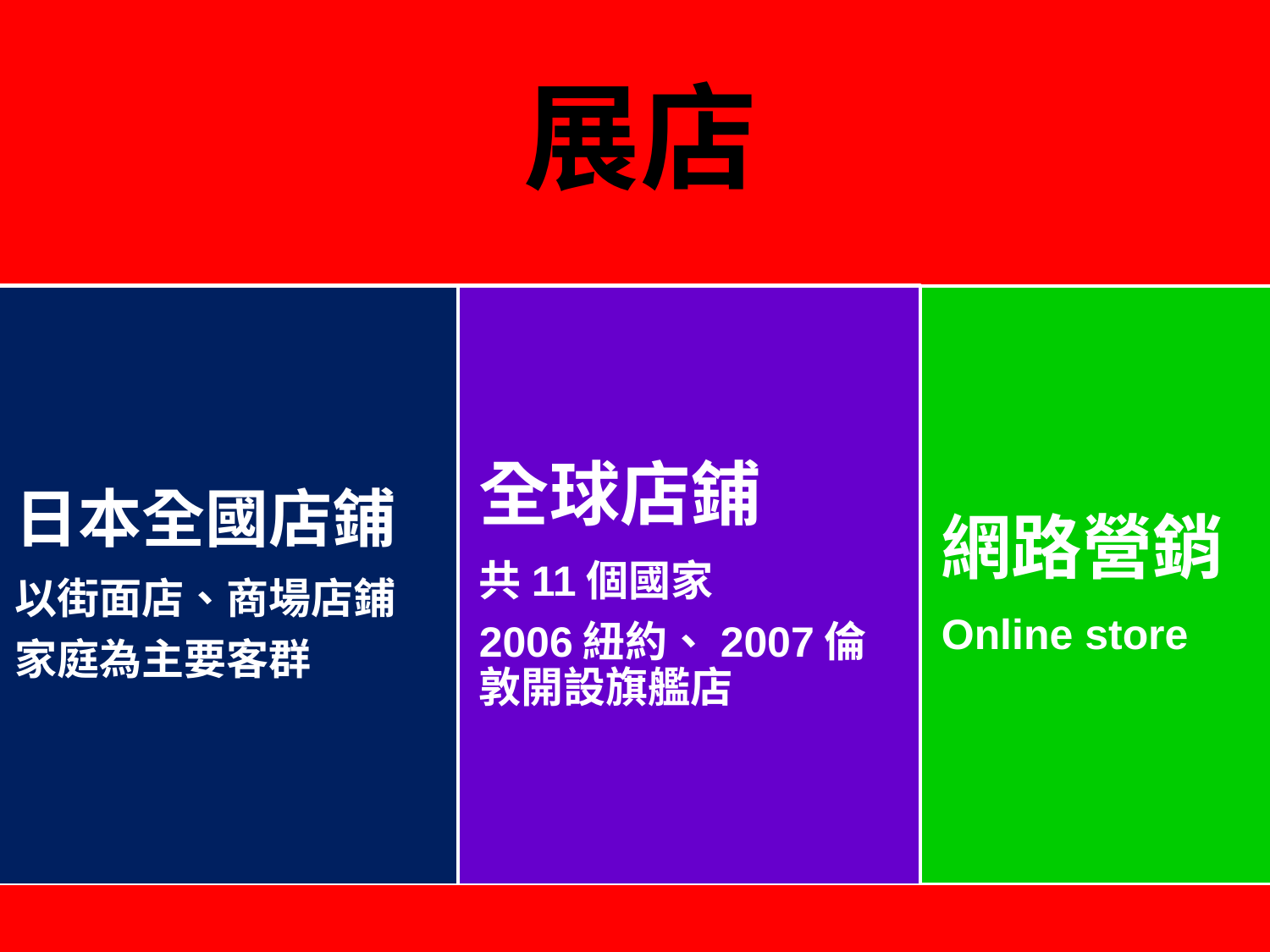

展店
日本全國店鋪
以街面店、商場店鋪
家庭為主要客群
全球店鋪
共11個國家
2006紐約、2007倫敦開設旗艦店
網路營銷
Online store